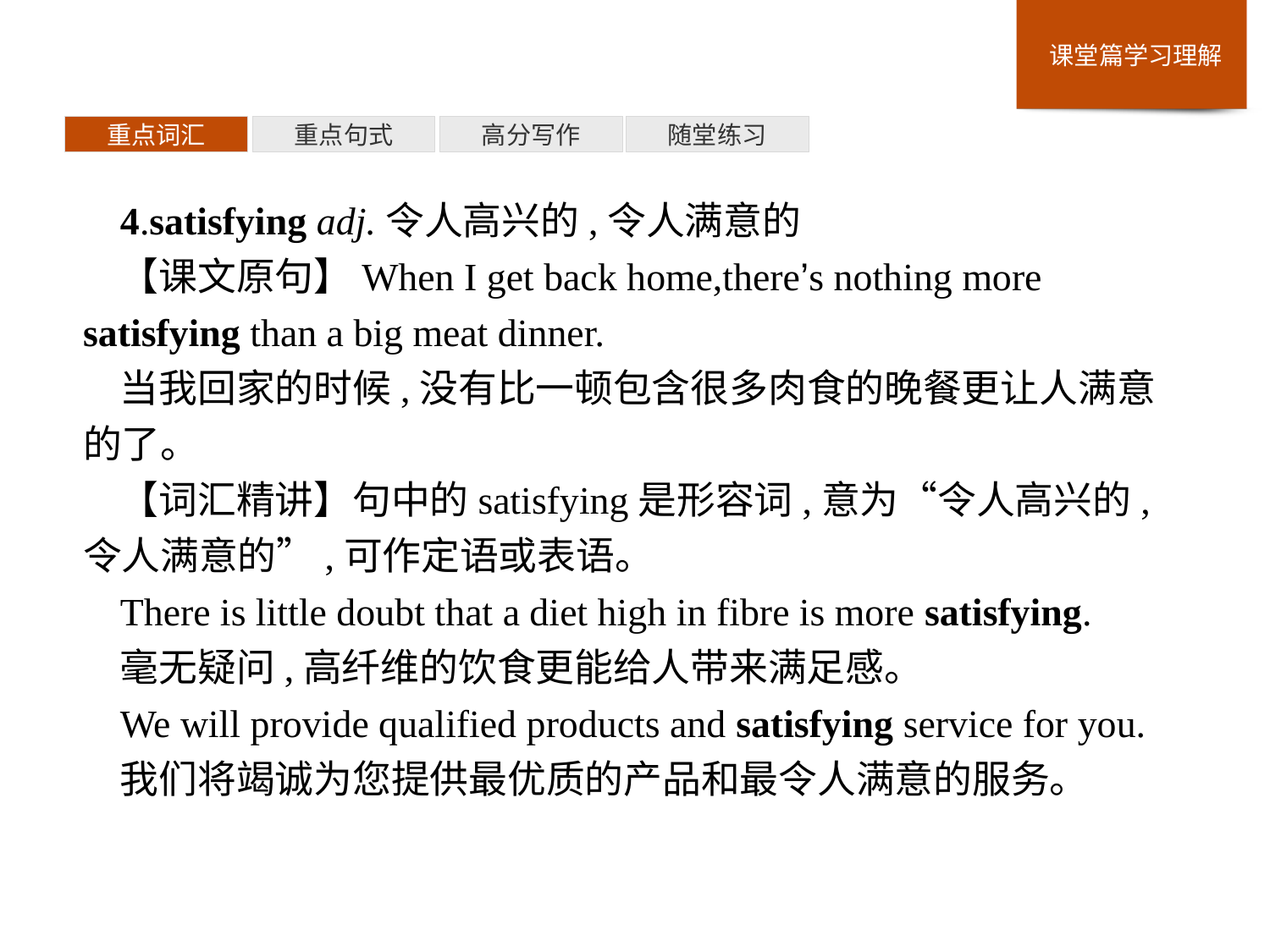

重点词汇
重点句式
高分写作
随堂练习
4.satisfying adj.令人高兴的,令人满意的
【课文原句】When I get back home,there’s nothing more satisfying than a big meat dinner.
当我回家的时候,没有比一顿包含很多肉食的晚餐更让人满意的了。
【词汇精讲】句中的satisfying是形容词,意为“令人高兴的,令人满意的”,可作定语或表语。
There is little doubt that a diet high in fibre is more satisfying.
毫无疑问,高纤维的饮食更能给人带来满足感。
We will provide qualified products and satisfying service for you.
我们将竭诚为您提供最优质的产品和最令人满意的服务。